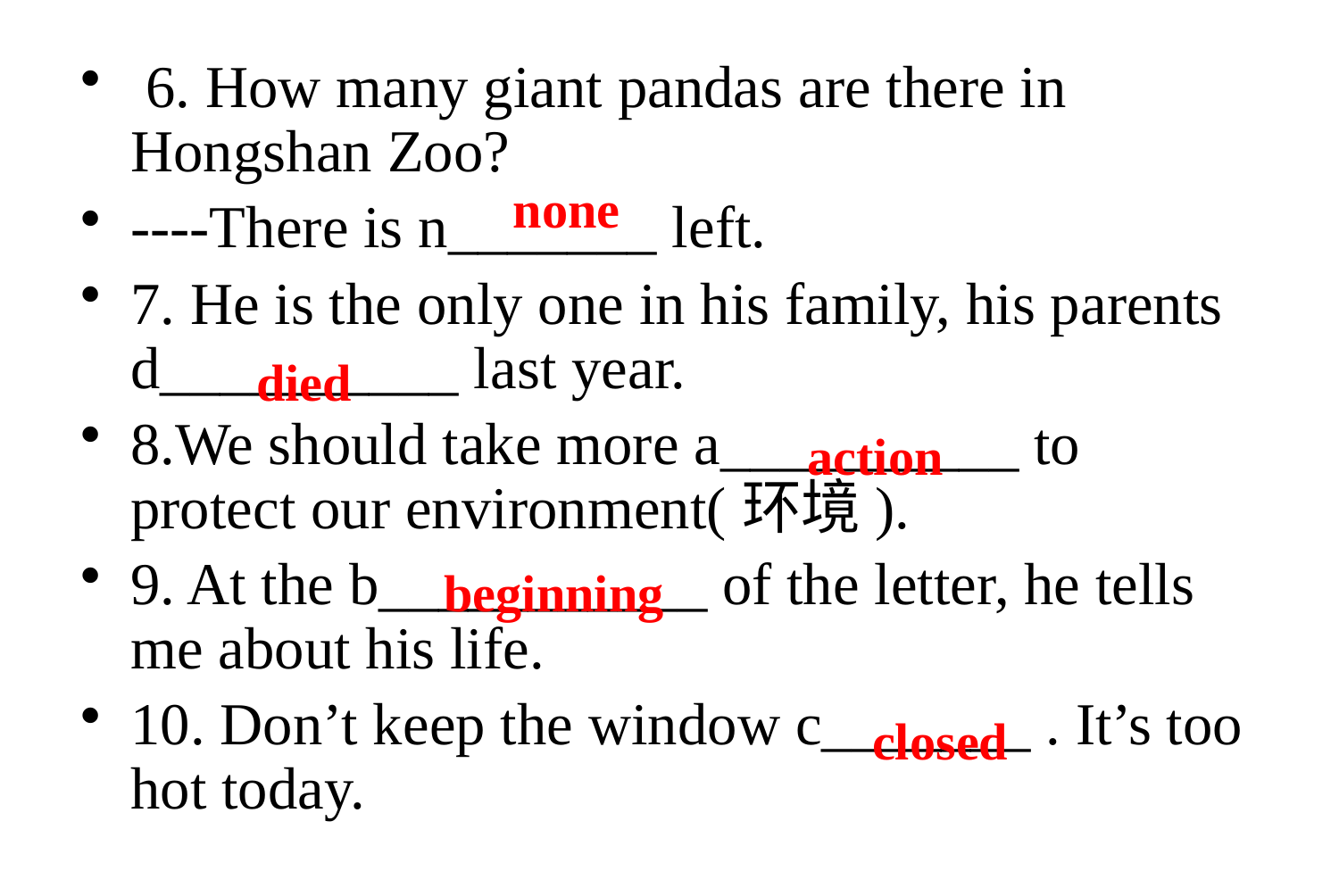

6. How many giant pandas are there in Hongshan Zoo?
----There is n_______ left.
7. He is the only one in his family, his parents d__________ last year.
8.We should take more a__________ to protect our environment(环境).
9. At the b___________ of the letter, he tells me about his life.
10. Don’t keep the window c_______ . It’s too hot today.
none
died
action
beginning
closed